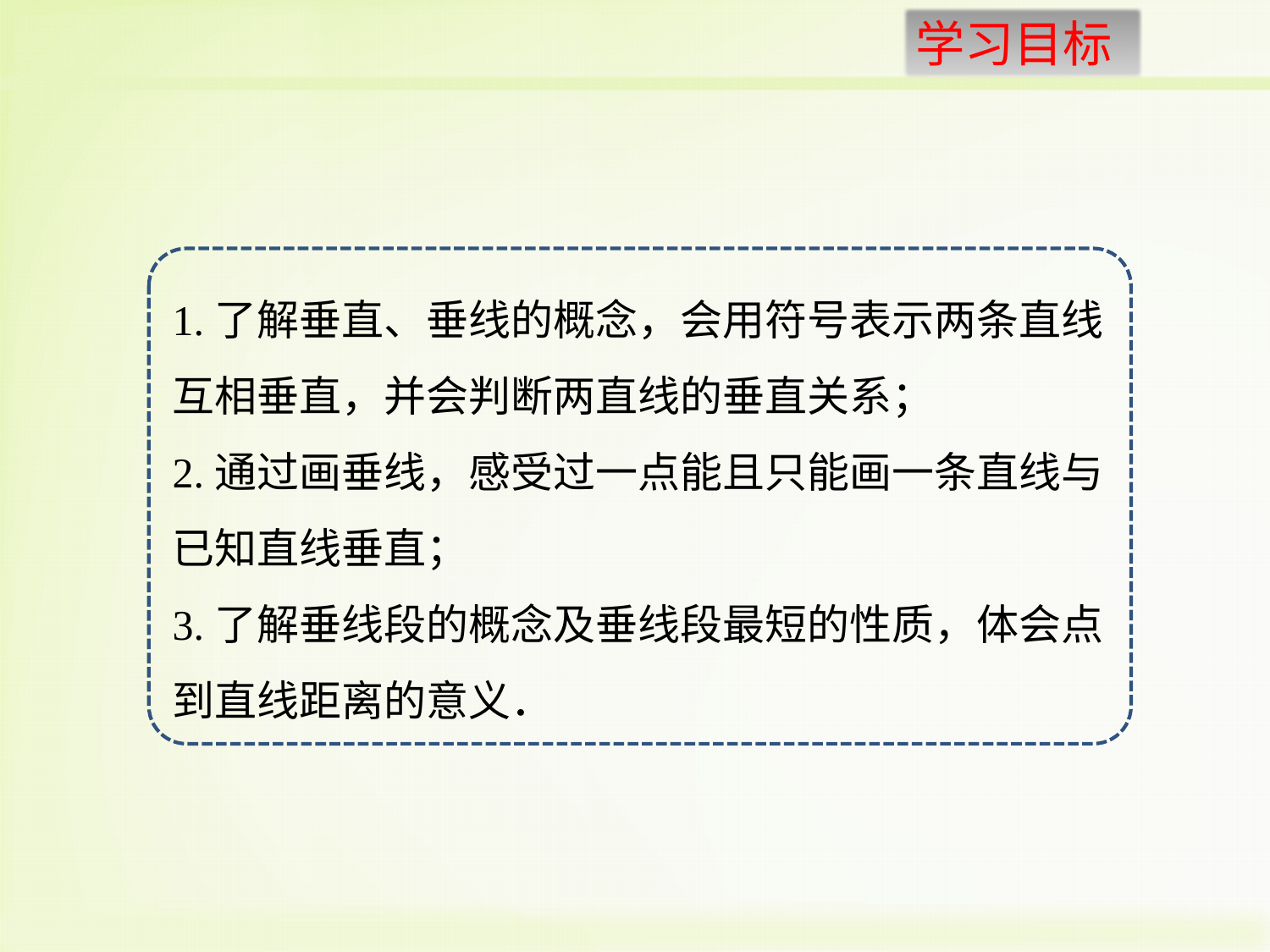

1.了解垂直、垂线的概念，会用符号表示两条直线互相垂直，并会判断两直线的垂直关系；
2.通过画垂线，感受过一点能且只能画一条直线与已知直线垂直；
3.了解垂线段的概念及垂线段最短的性质，体会点到直线距离的意义．